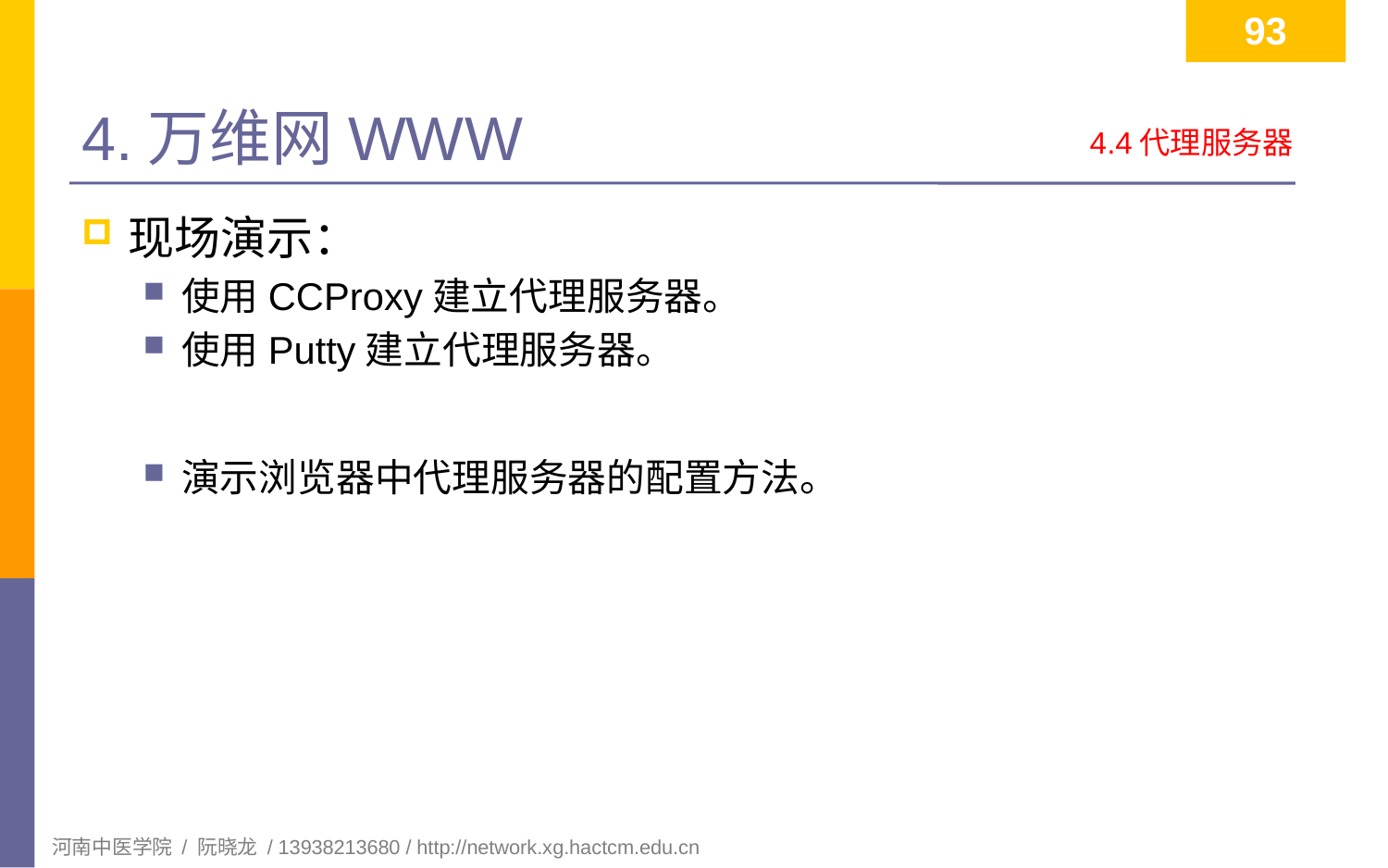

93
# 4.万维网WWW
4.4代理服务器
现场演示：
使用CCProxy建立代理服务器。
使用Putty建立代理服务器。

演示浏览器中代理服务器的配置方法。